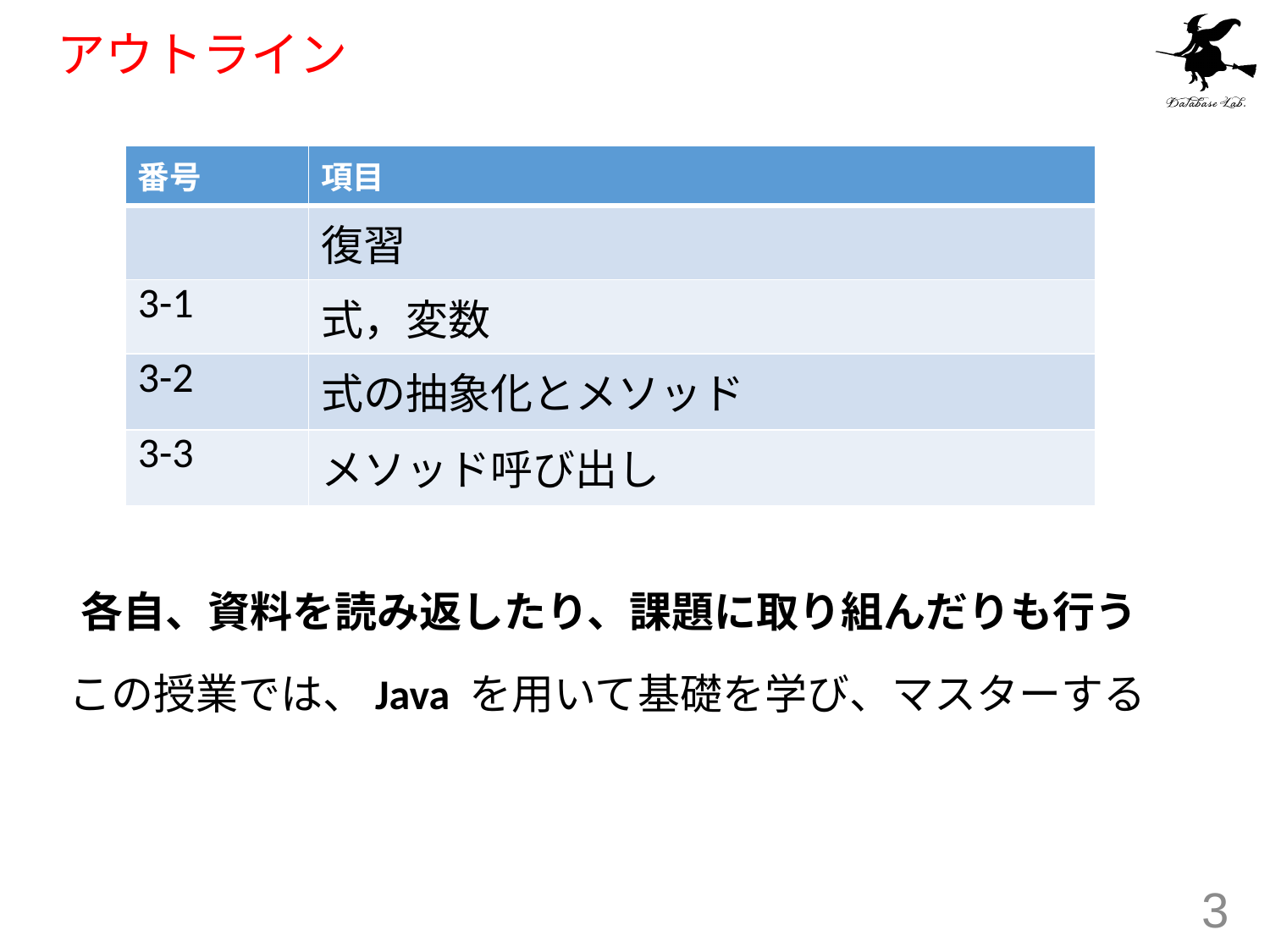

# アウトライン
| 番号 | 項目 |
| --- | --- |
|  | 復習 |
| 3-1 | 式，変数 |
| 3-2 | 式の抽象化とメソッド |
| 3-3 | メソッド呼び出し |
各自、資料を読み返したり、課題に取り組んだりも行う
この授業では、Java を用いて基礎を学び、マスターする
3